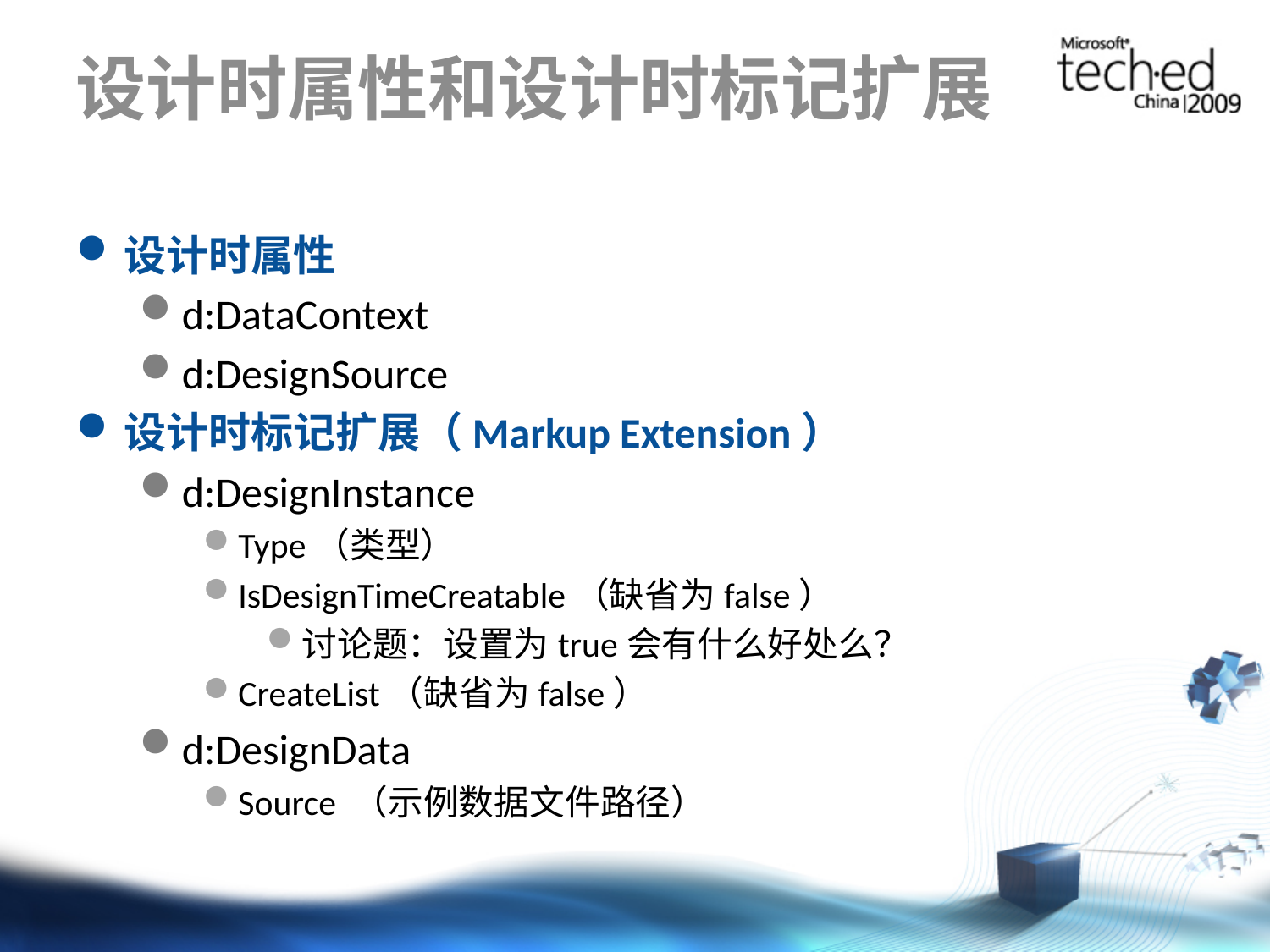

# 设计时属性和设计时标记扩展
设计时属性
d:DataContext
d:DesignSource
设计时标记扩展（Markup Extension）
d:DesignInstance
Type（类型）
IsDesignTimeCreatable（缺省为false）
讨论题：设置为true会有什么好处么？
CreateList（缺省为false）
d:DesignData
Source （示例数据文件路径）